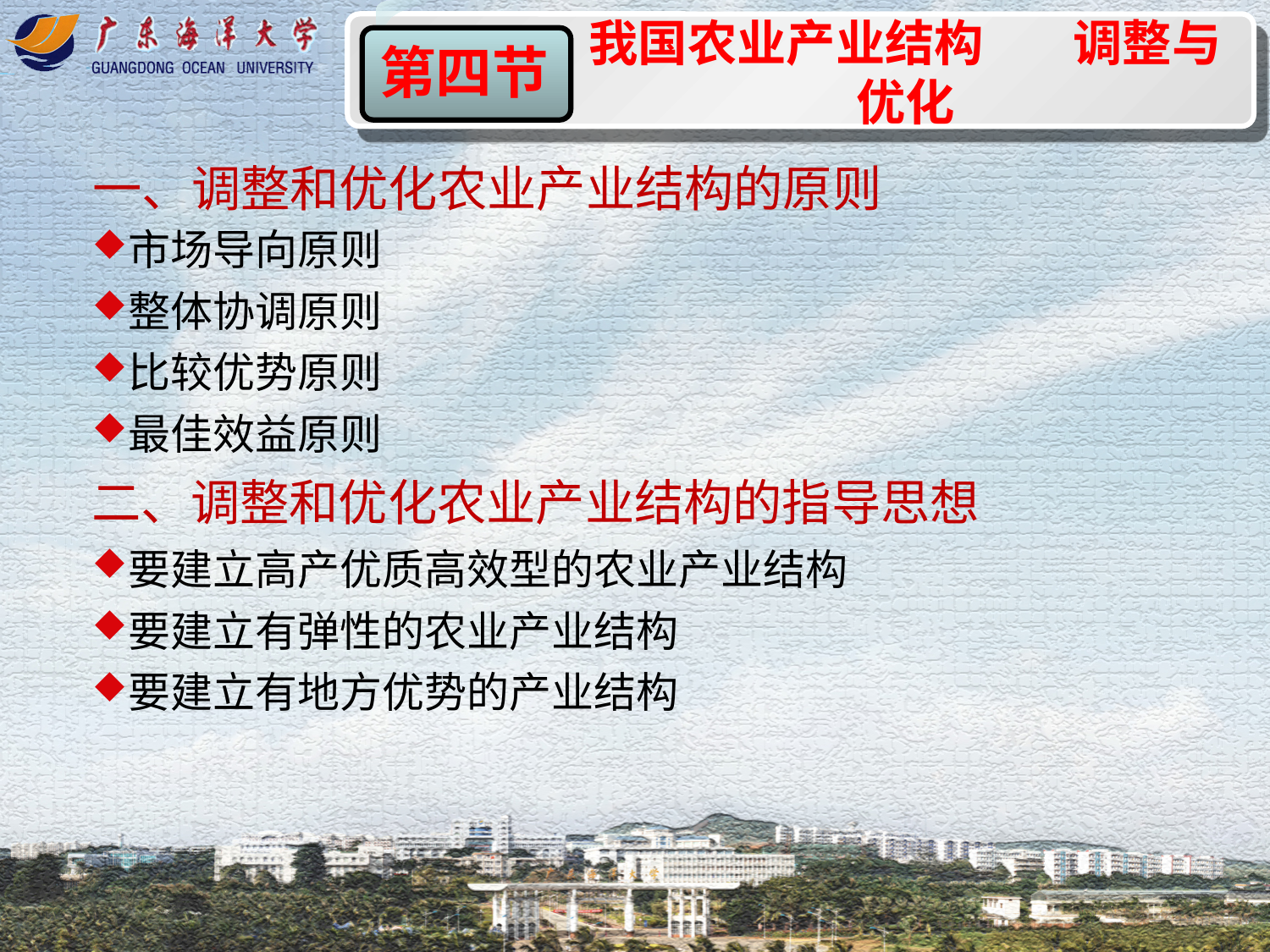

我国农业产业结构        调整与优化

第四节
一、调整和优化农业产业结构的原则
市场导向原则
整体协调原则
比较优势原则
最佳效益原则
二、调整和优化农业产业结构的指导思想
要建立高产优质高效型的农业产业结构
要建立有弹性的农业产业结构
要建立有地方优势的产业结构